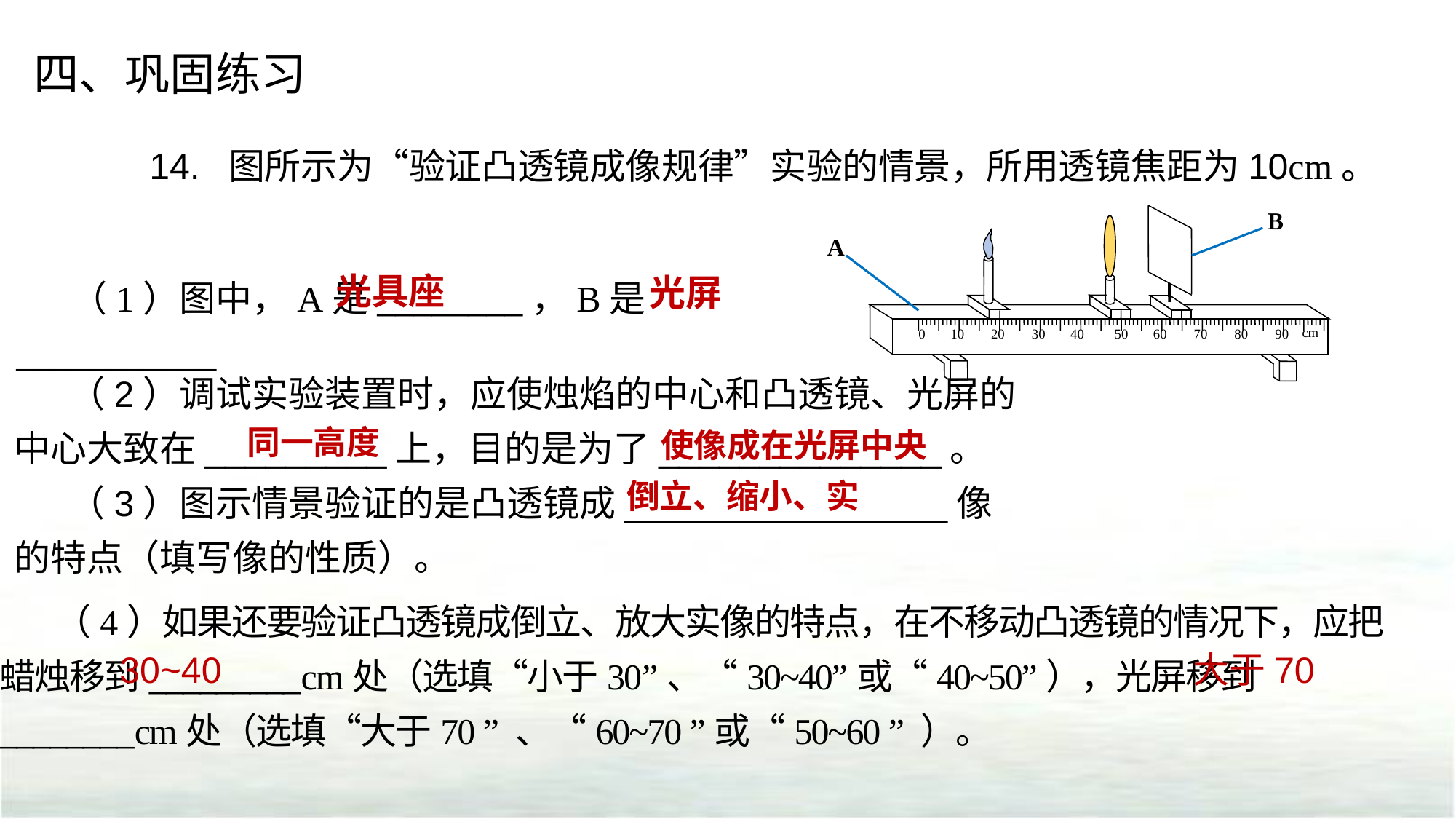

四、巩固练习
14.  图所示为“验证凸透镜成像规律”实验的情景，所用透镜焦距为10cm。

cm
0
10
20
30
40
50
60
70
80
90

B

A

（1）图中，A是________，B是___________
光具座
 光屏
（2）调试实验装置时，应使烛焰的中心和凸透镜、光屏的中心大致在_________上，目的是为了______________。
（3）图示情景验证的是凸透镜成________________像的特点（填写像的性质）。
同一高度
使像成在光屏中央
倒立、缩小、实
  （4）如果还要验证凸透镜成倒立、放大实像的特点，在不移动凸透镜的情况下，应把蜡烛移到_________cm处（选填“小于30”、“30~40”或“40~50”），光屏移到________cm处（选填“大于70 ” 、“60~70 ”或“50~60 ” ）。
30~40
大于70